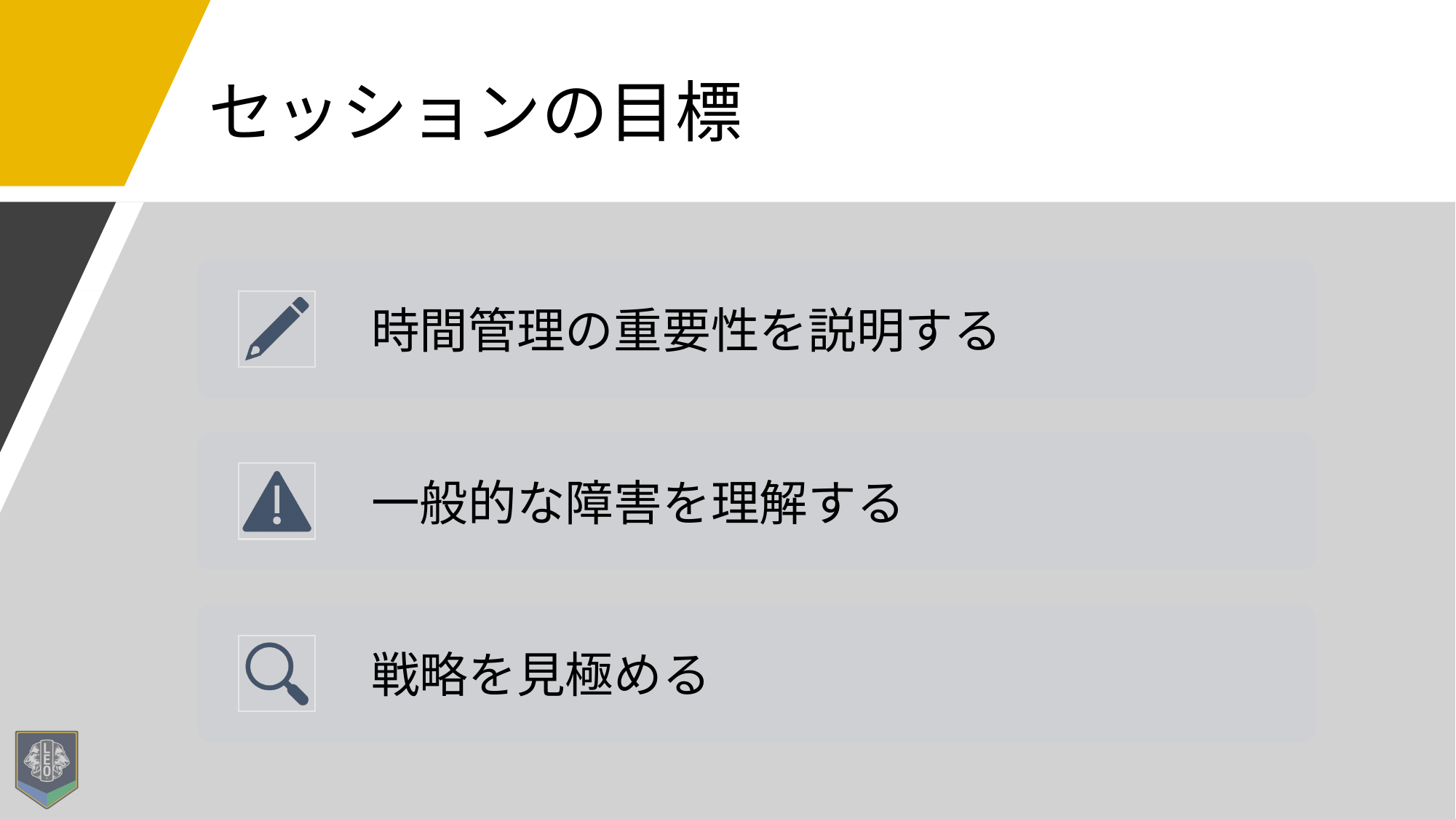

# セッションの目標

時間管理の重要性を説明する
一般的な障害を理解する
戦略を見極める